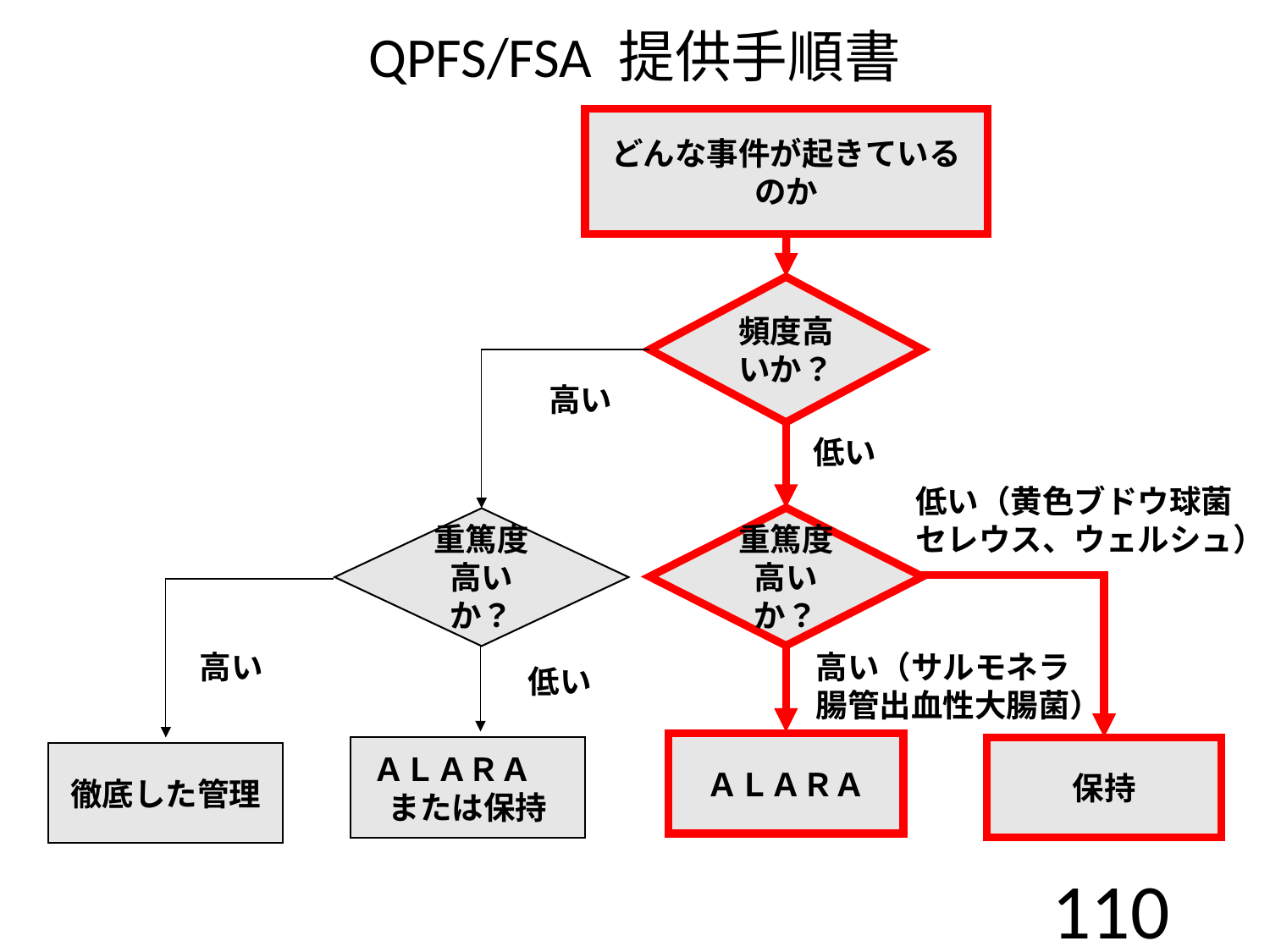

QPFS/FSA 提供手順書
どんな事件が起きているのか
頻度高いか？
高い
低い
重篤度高いか？
重篤度高いか？
高い
高い（サルモネラ
腸管出血性大腸菌）
低い
ＡＬＡＲＡ
ＡＬＡＲＡ　または保持
保持
徹底した管理
低い（黄色ブドウ球菌
セレウス、ウェルシュ）
110